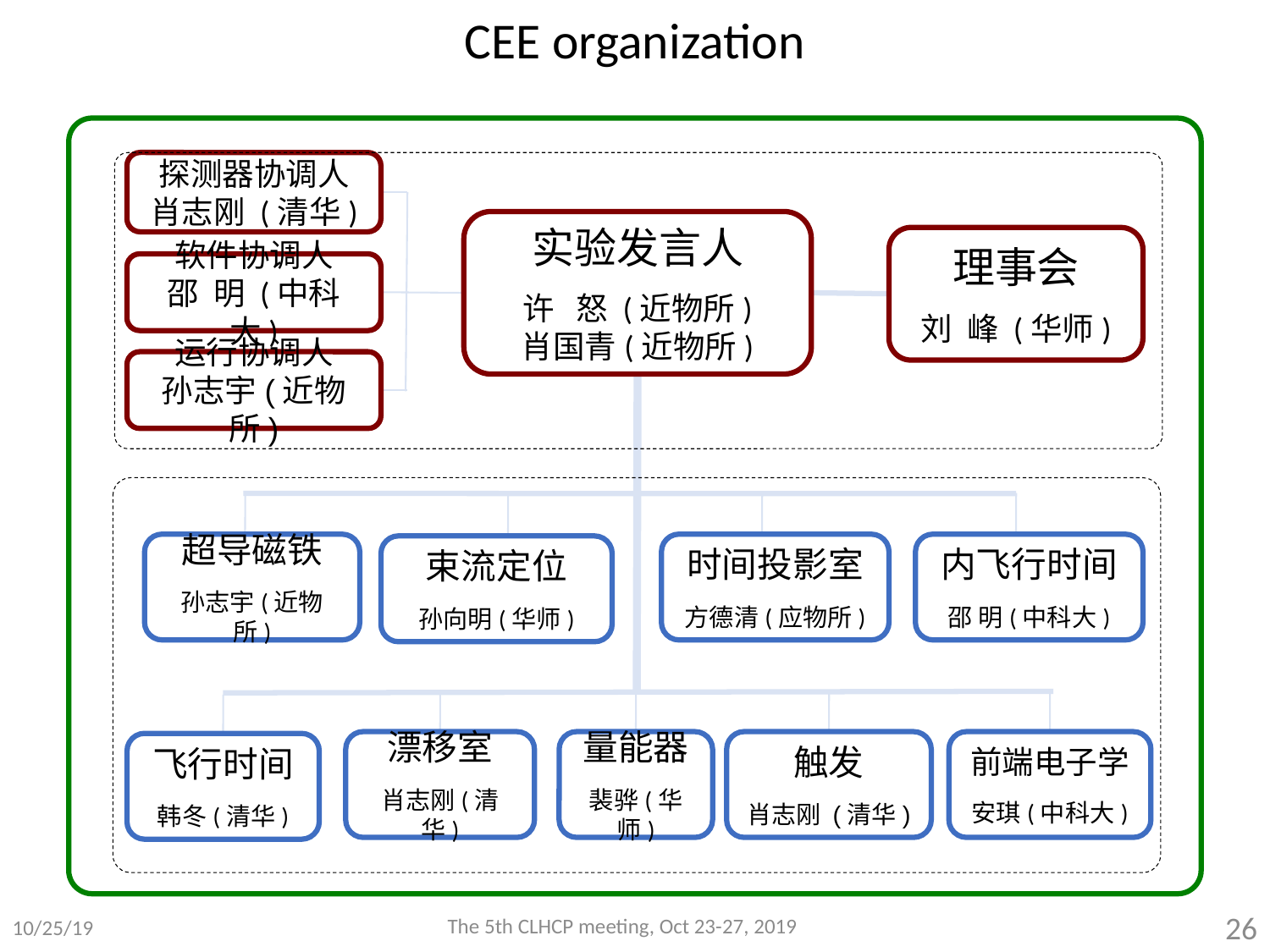

# CEE organization

探测器协调人肖志刚 (清华)
实验发言人

许   怒 (近物所)
肖国青(近物所)
理事会

刘  峰 (华师)
软件协调人
邵  明 (中科大)
运行协调人
孙志宇(近物所)

超导磁铁

孙志宇(近物所)
时间投影室

方德清(应物所)
内飞行时间

邵 明(中科大)
束流定位

孙向明(华师)
漂移室

肖志刚(清华)
量能器

裴骅(华师)
触发

肖志刚 (清华)
前端电子学

安琪(中科大)
飞行时间

韩冬(清华)
The 5th CLHCP meeting, Oct 23-27, 2019
26
10/25/19